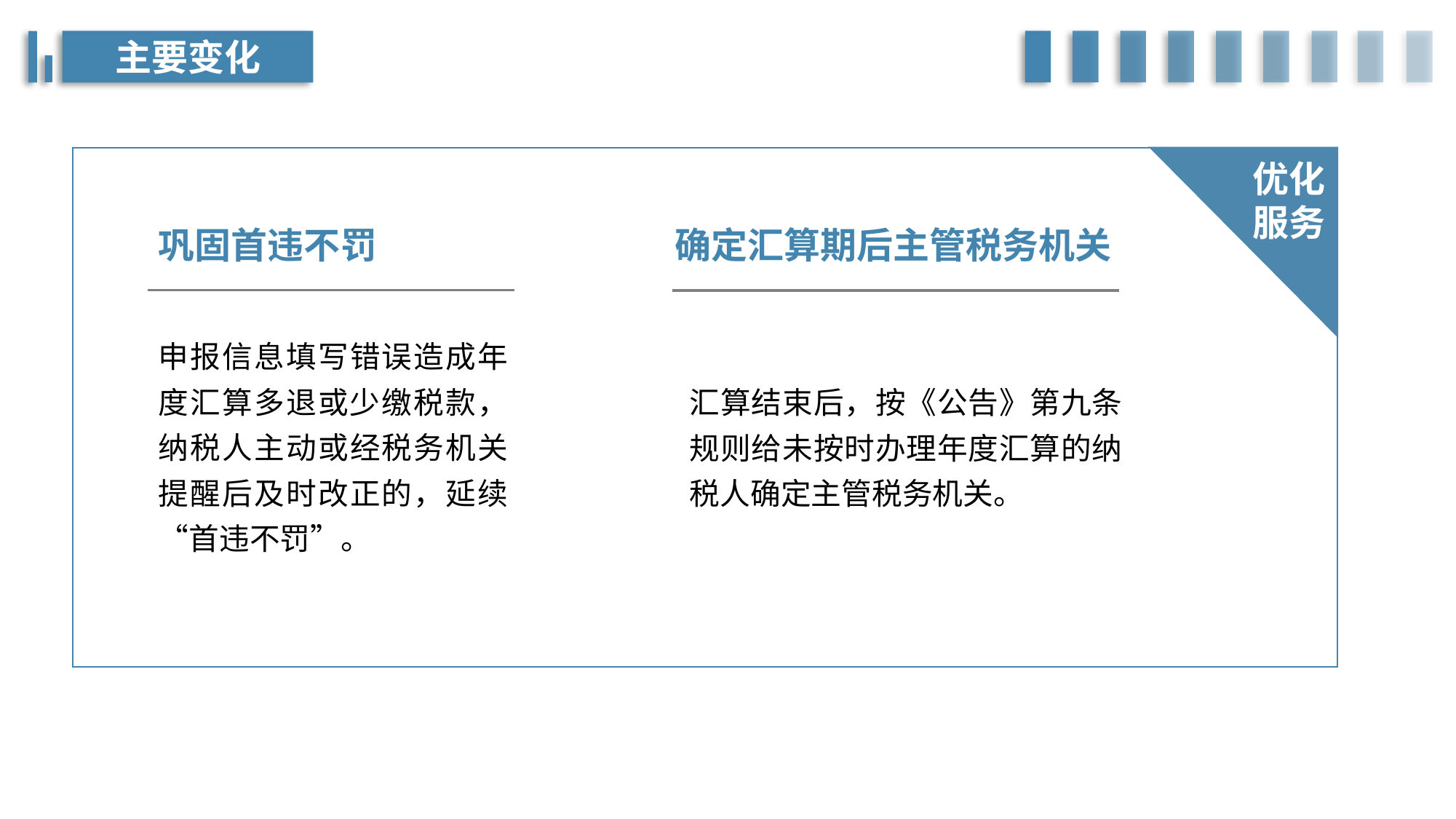

主要变化

优化
服务
巩固首违不罚
申报信息填写错误造成年度汇算多退或少缴税款，纳税人主动或经税务机关提醒后及时改正的，延续“首违不罚”。
确定汇算期后主管税务机关
汇算结束后，按《公告》第九条规则给未按时办理年度汇算的纳税人确定主管税务机关。